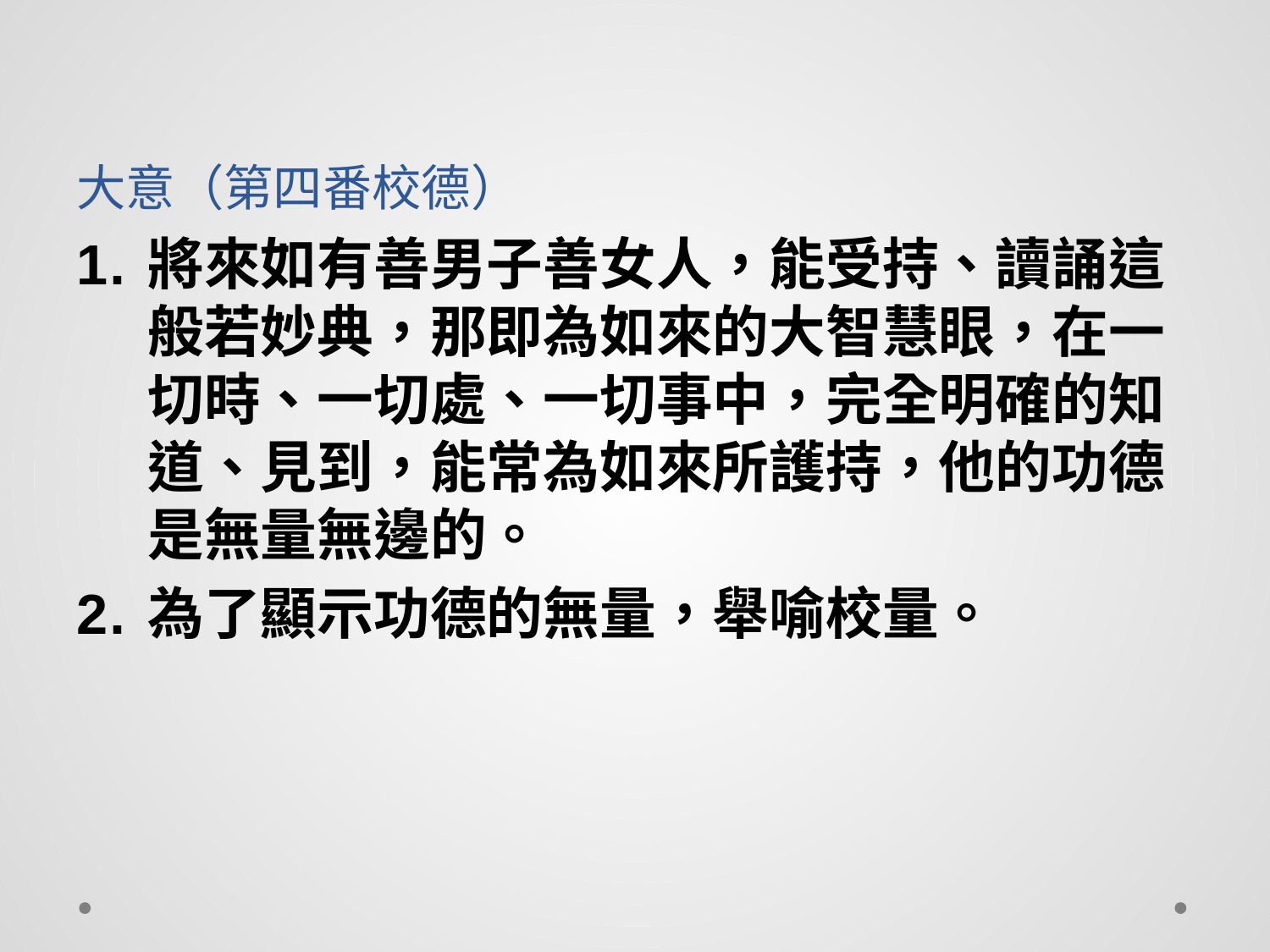

# 大意（第四番校德）
將來如有善男子善女人，能受持、讀誦這般若妙典，那即為如來的大智慧眼，在一切時、一切處、一切事中，完全明確的知道、見到，能常為如來所護持，他的功德是無量無邊的。
為了顯示功德的無量，舉喻校量。